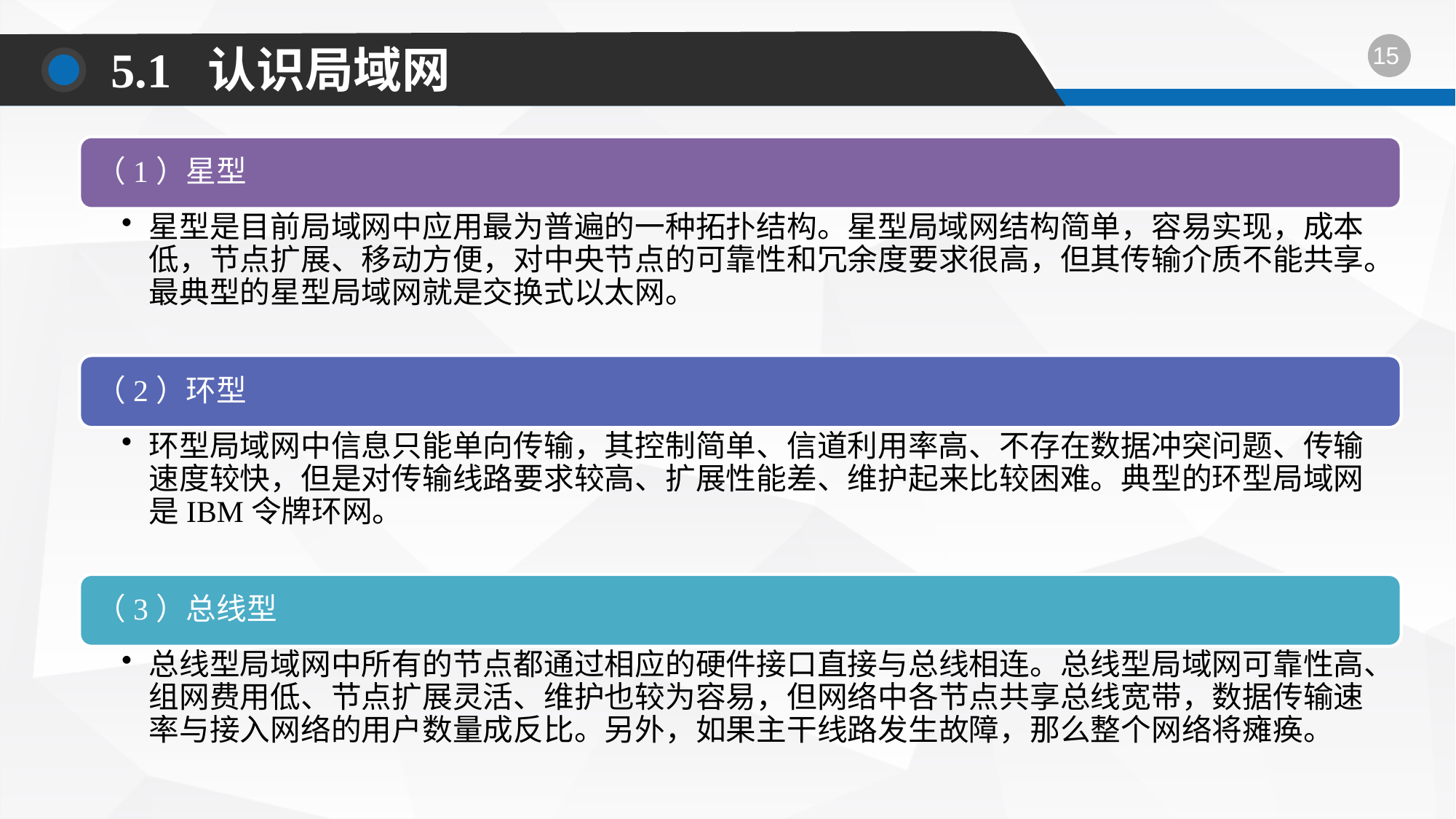

5.1  认识局域网
（1）星型
星型是目前局域网中应用最为普遍的一种拓扑结构。星型局域网结构简单，容易实现，成本低，节点扩展、移动方便，对中央节点的可靠性和冗余度要求很高，但其传输介质不能共享。最典型的星型局域网就是交换式以太网。
（2）环型
环型局域网中信息只能单向传输，其控制简单、信道利用率高、不存在数据冲突问题、传输速度较快，但是对传输线路要求较高、扩展性能差、维护起来比较困难。典型的环型局域网是IBM令牌环网。
（3）总线型
总线型局域网中所有的节点都通过相应的硬件接口直接与总线相连。总线型局域网可靠性高、组网费用低、节点扩展灵活、维护也较为容易，但网络中各节点共享总线宽带，数据传输速率与接入网络的用户数量成反比。另外，如果主干线路发生故障，那么整个网络将瘫痪。